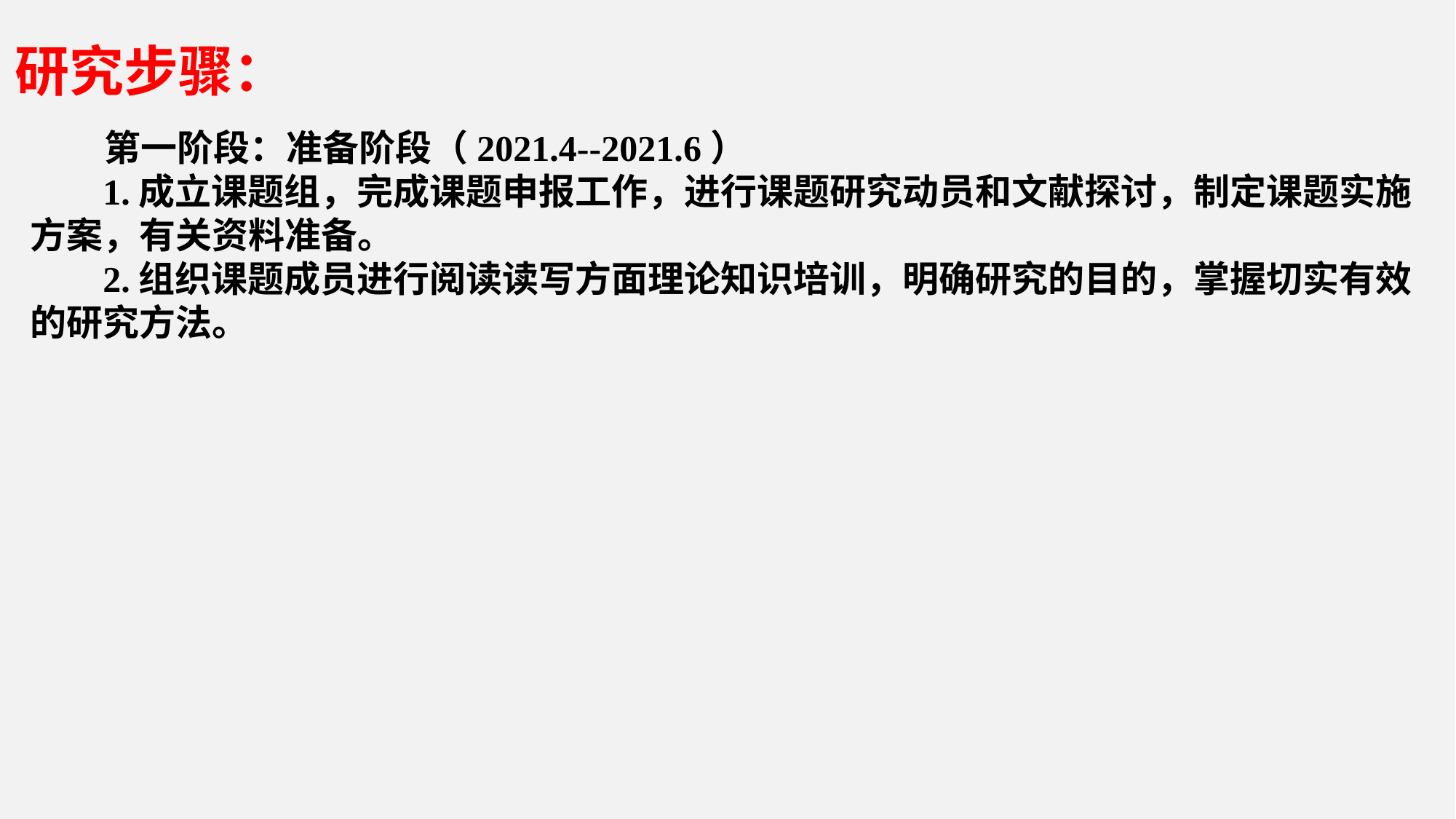

研究步骤：
        第一阶段：准备阶段（2021.4--2021.6）
        1.成立课题组，完成课题申报工作，进行课题研究动员和文献探讨，制定课题实施方案，有关资料准备。
        2.组织课题成员进行阅读读写方面理论知识培训，明确研究的目的，掌握切实有效的研究方法。